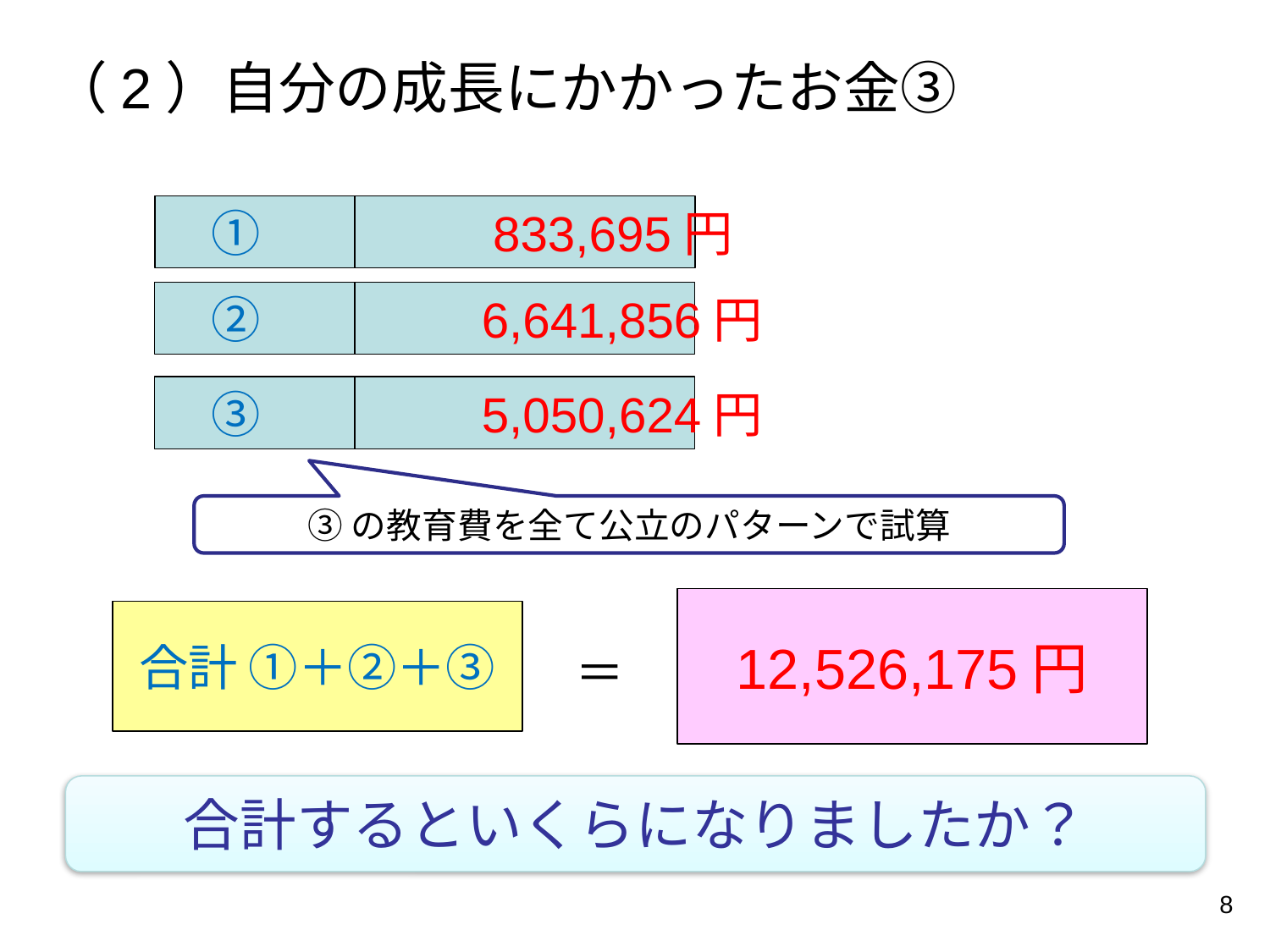

（2）自分の成長にかかったお金③
    ①　　　　 833,695円
    ②　　　　6,641,856円
    ③　　　　5,050,624円
③の教育費を全て公立のパターンで試算
12,526,175円
合計 ①＋②＋③
＝
合計するといくらになりましたか？
8